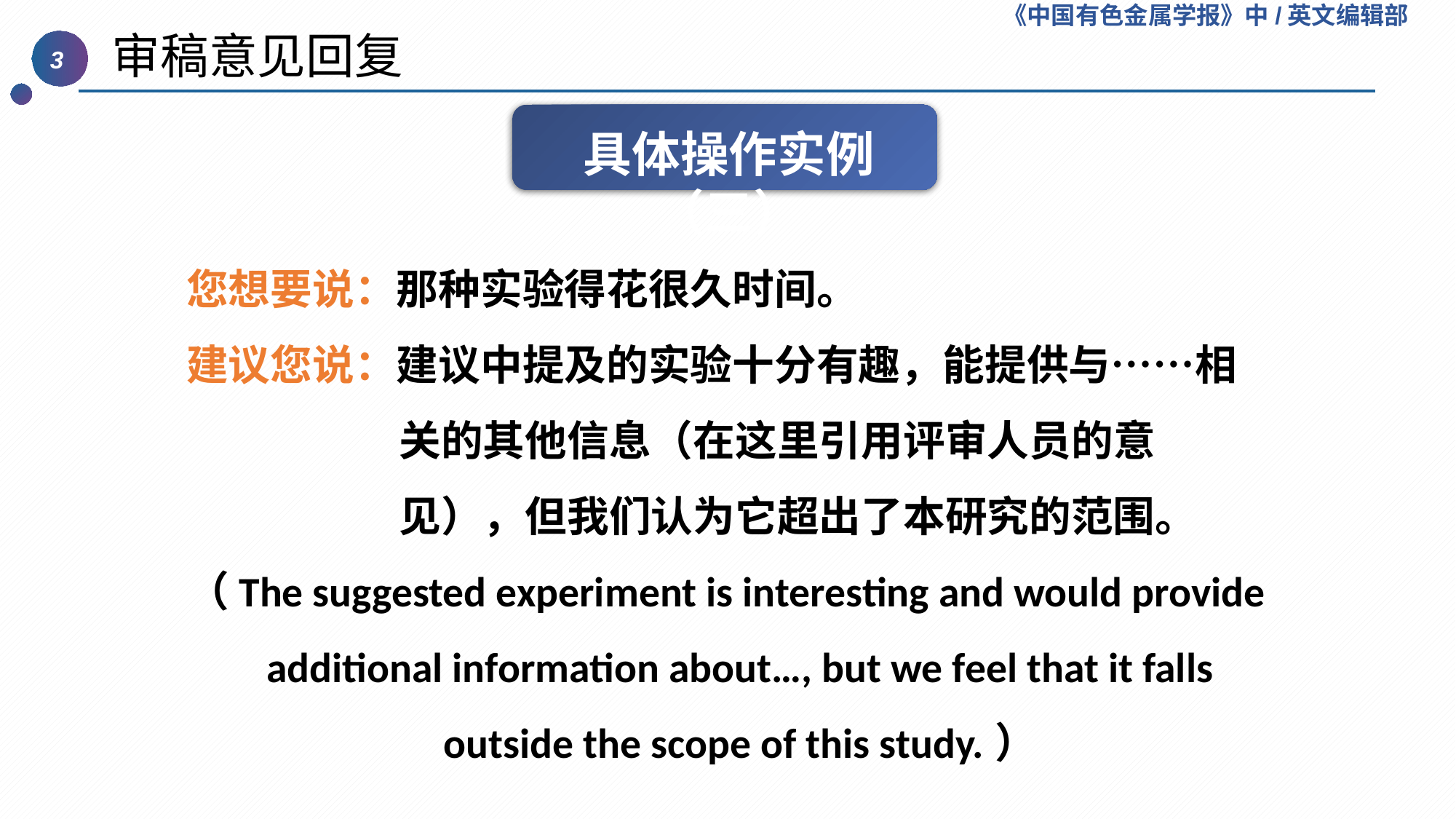

《中国有色金属学报》中/英文编辑部

      审稿意见回复

3

具体操作实例（三）
您想要说：那种实验得花很久时间。
建议您说：建议中提及的实验十分有趣，能提供与……相关的其他信息（在这里引用评审人员的意见），但我们认为它超出了本研究的范围。
（The suggested experiment is interesting and would provide additional information about…, but we feel that it falls outside the scope of this study.）